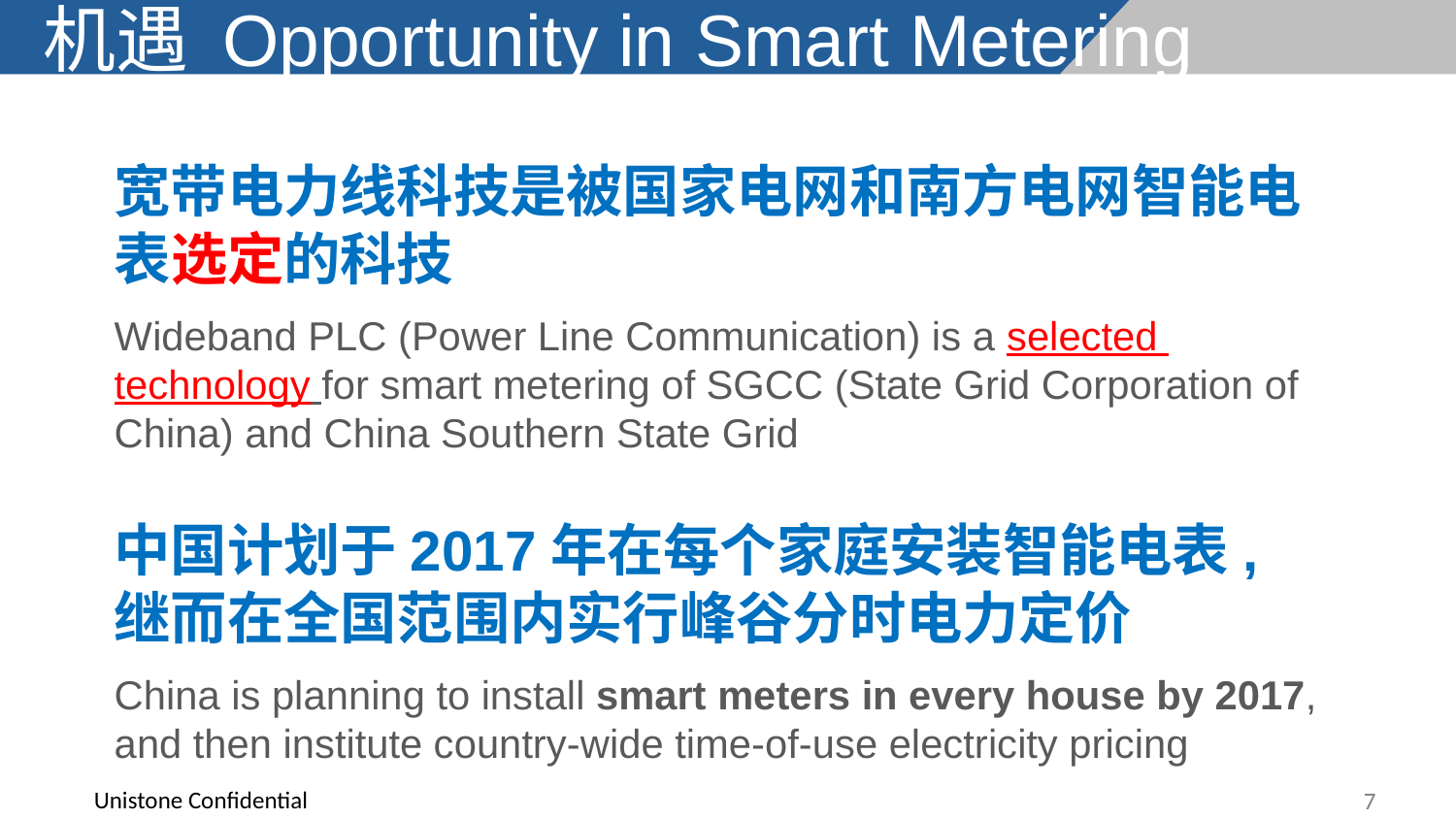

# 机遇 Opportunity in Smart Metering
宽带电力线科技是被国家电网和南方电网智能电表选定的科技

Wideband PLC (Power Line Communication) is a selected  technology for smart metering of SGCC (State Grid Corporation of China) and China Southern State Grid

中国计划于2017年在每个家庭安装智能电表,继而在全国范围内实行峰谷分时电力定价

China is planning to install smart meters in every house by 2017, and then institute country-wide time-of-use electricity pricing
7